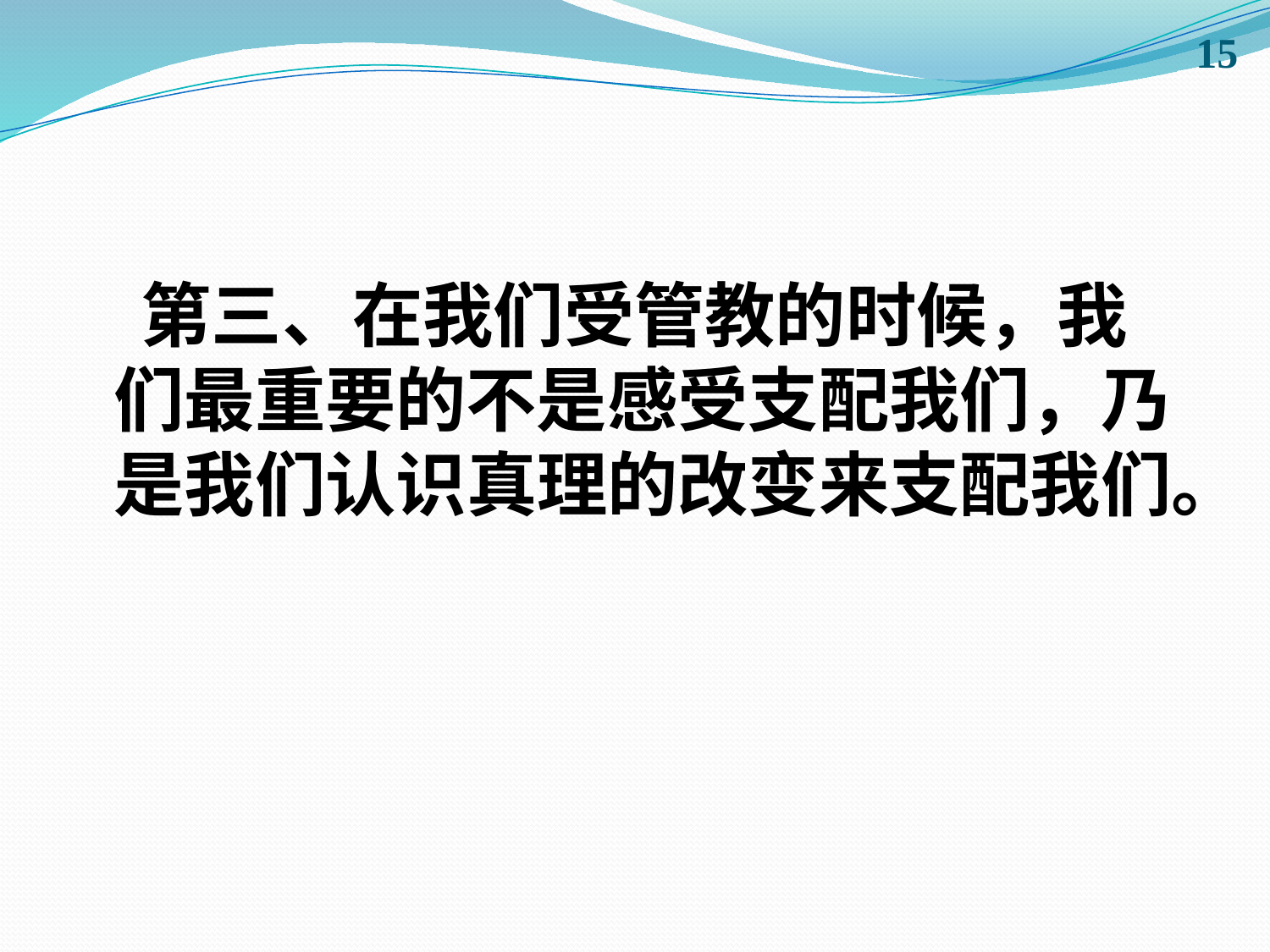

15

   第三、在我们受管教的时候，我们最重要的不是感受支配我们，乃是我们认识真理的改变来支配我们。